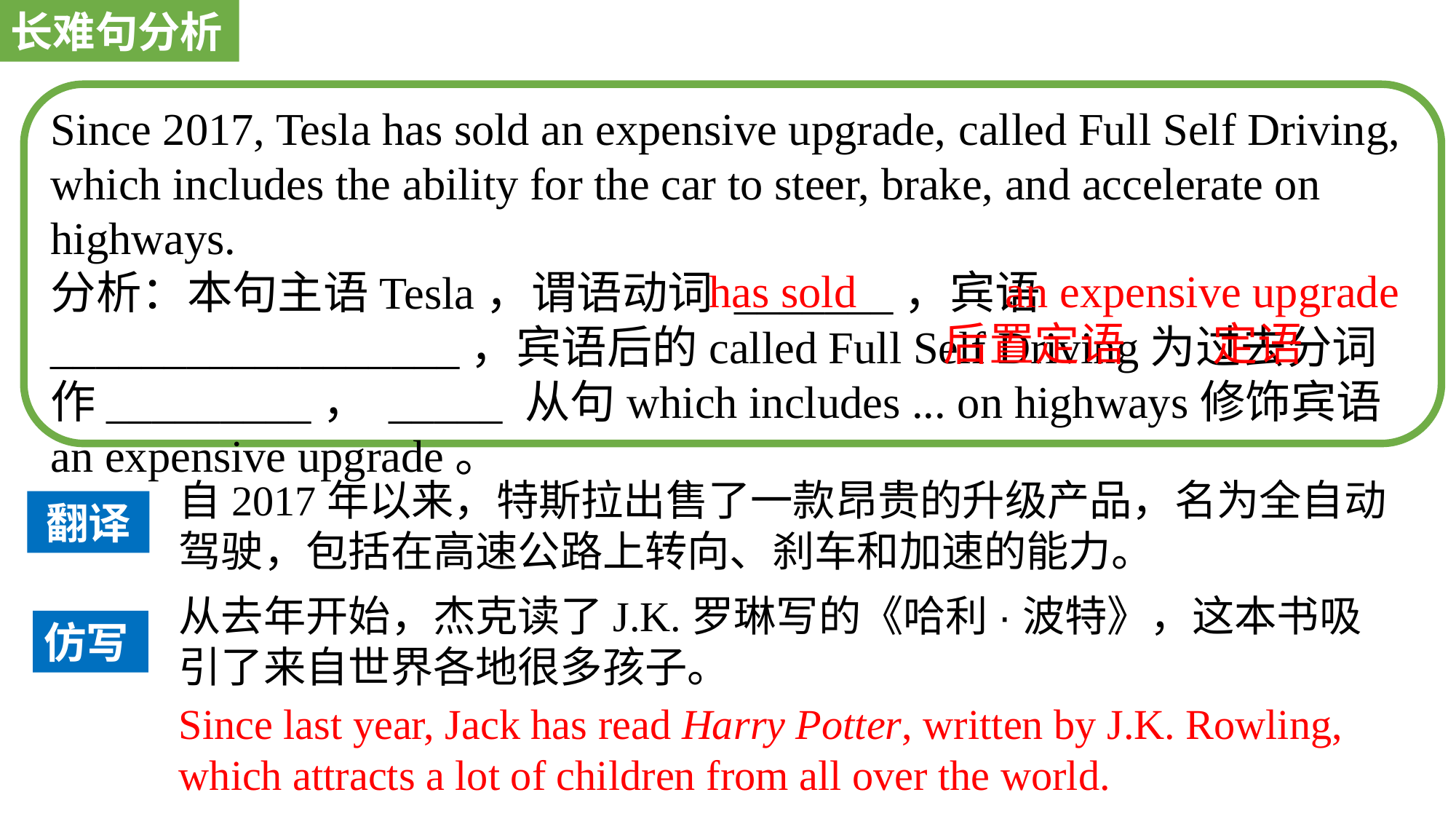

长难句分析

Since 2017, Tesla has sold an expensive upgrade, called Full Self Driving, which includes the ability for the car to steer, brake, and accelerate on highways.
分析：本句主语Tesla，谓语动词 _______，宾语__________________，宾语后的called Full Self Driving为过去分词作_________， _____ 从句which includes ... on highways修饰宾语an expensive upgrade。
has sold
an expensive upgrade
后置定语
定语
自2017年以来，特斯拉出售了一款昂贵的升级产品，名为全自动驾驶，包括在高速公路上转向、刹车和加速的能力。
翻译
从去年开始，杰克读了J.K.罗琳写的《哈利·波特》，这本书吸引了来自世界各地很多孩子。
仿写
Since last year, Jack has read Harry Potter, written by J.K. Rowling, which attracts a lot of children from all over the world.